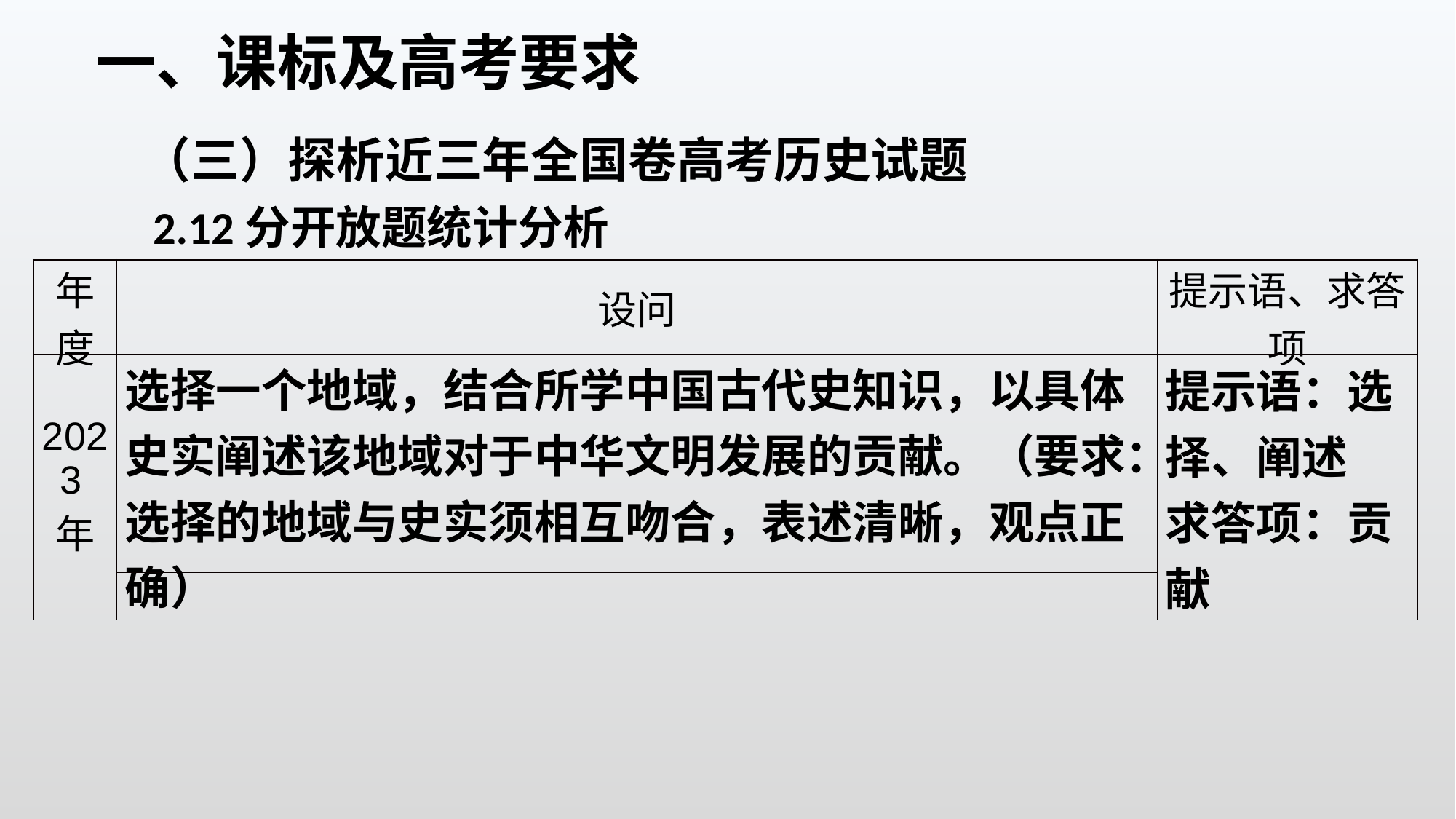

一、课标及高考要求
（三）探析近三年全国卷高考历史试题
2.12分开放题统计分析
| 年度 | 设问 | 提示语、求答项 |
| --- | --- | --- |
| 2023年 | 选择一个地域，结合所学中国古代史知识，以具体史实阐述该地域对于中华文明发展的贡献。（要求：选择的地域与史实须相互吻合，表述清晰，观点正确） | 提示语：选择、阐述 求答项：贡献 |
|  |  |  |